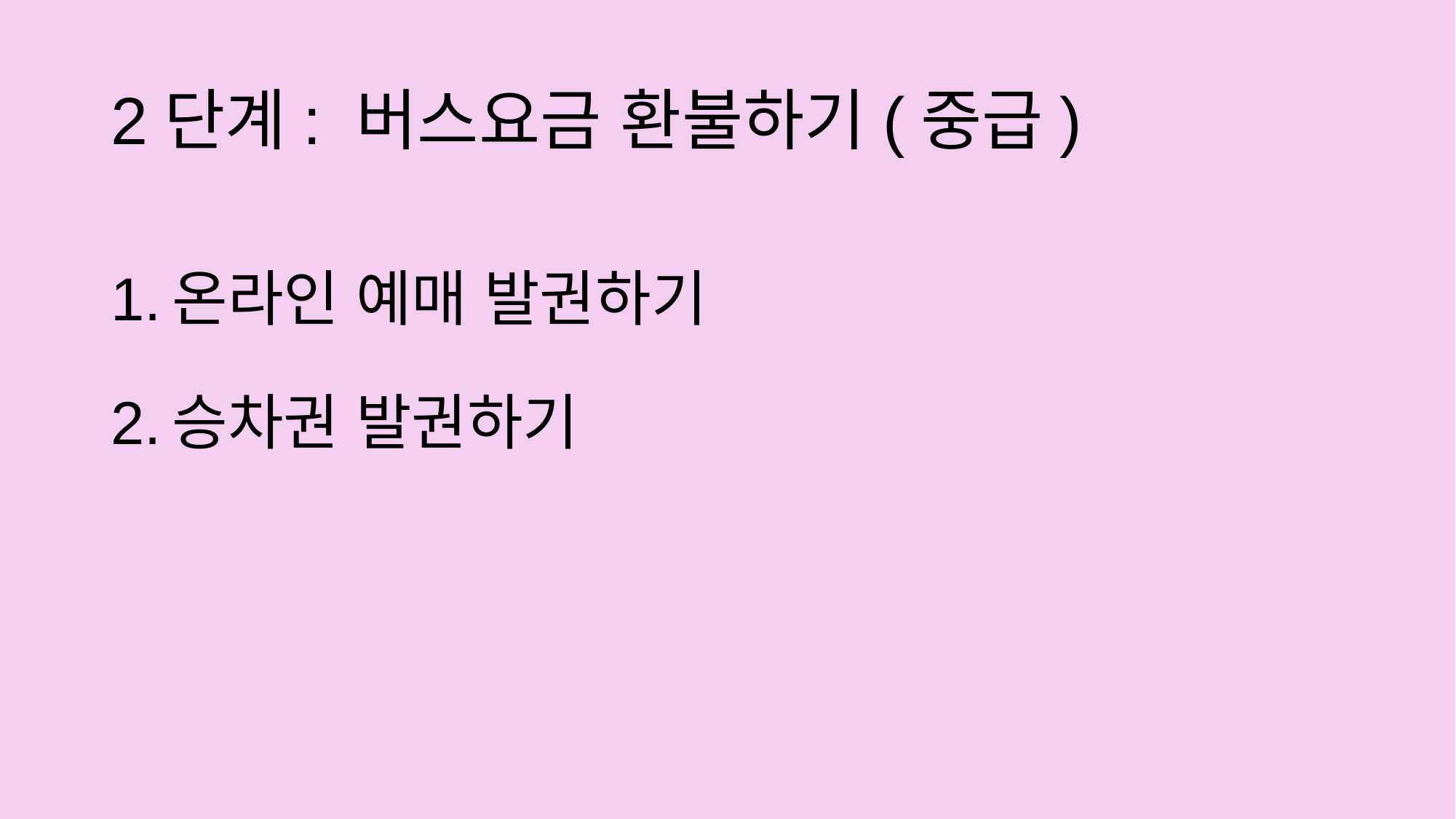

# 2단계: 버스요금 환불하기(중급)
온라인 예매 발권하기
승차권 발권하기